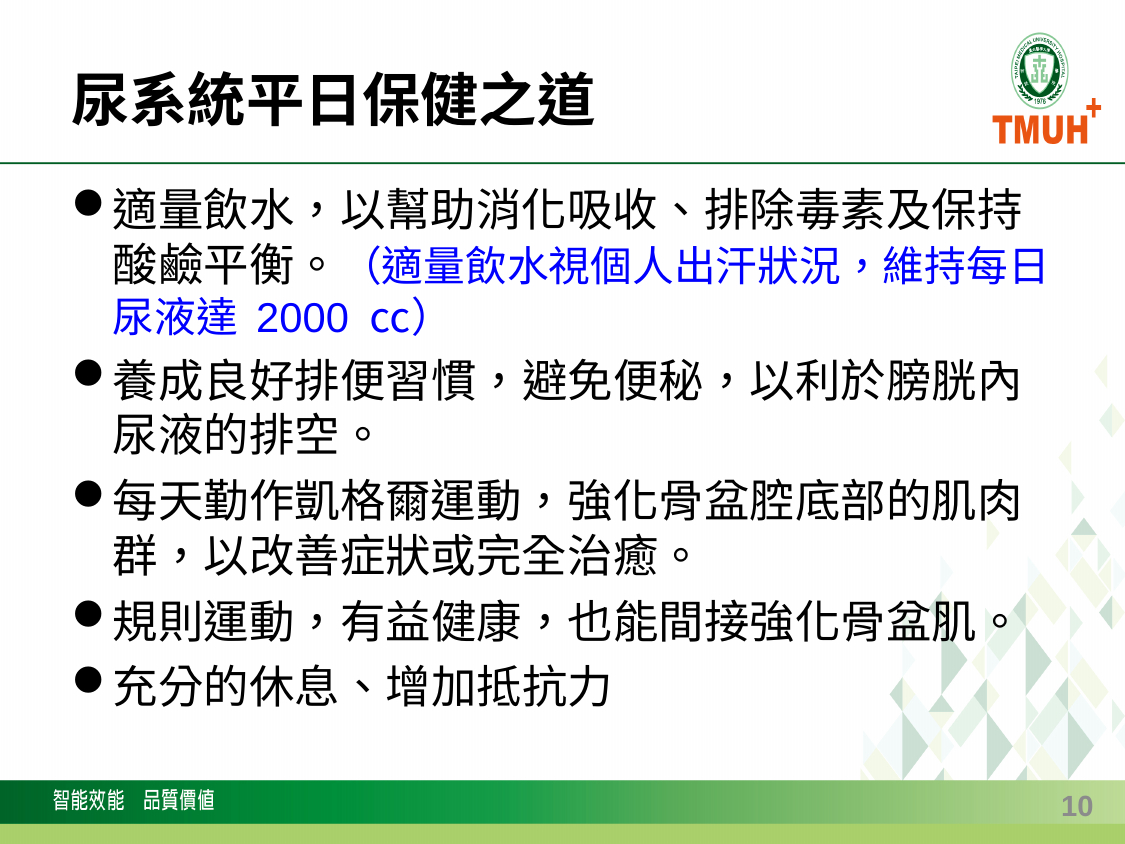

# 尿系統平日保健之道
適量飲水，以幫助消化吸收、排除毒素及保持酸鹼平衡。（適量飲水視個人出汗狀況，維持每日尿液達 2000 ㏄）
養成良好排便習慣，避免便秘，以利於膀胱內尿液的排空。
每天勤作凱格爾運動，強化骨盆腔底部的肌肉群，以改善症狀或完全治癒。
規則運動，有益健康，也能間接強化骨盆肌。
充分的休息、增加抵抗力
10